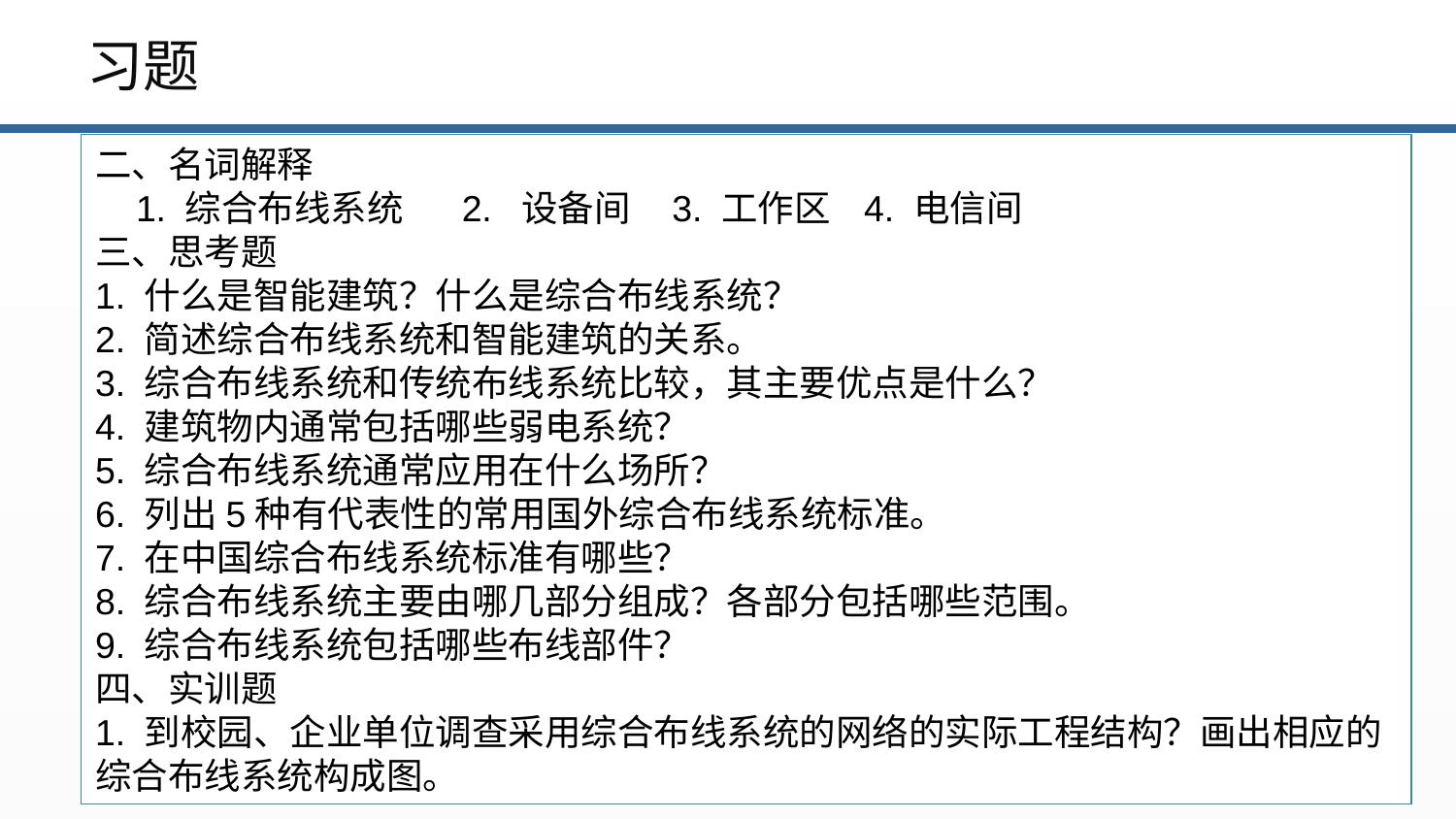

# 习题
二、名词解释
    1. 综合布线系统      2.  设备间    3. 工作区   4. 电信间
三、思考题
1. 什么是智能建筑？什么是综合布线系统？
2. 简述综合布线系统和智能建筑的关系。
3. 综合布线系统和传统布线系统比较，其主要优点是什么？
4. 建筑物内通常包括哪些弱电系统？
5. 综合布线系统通常应用在什么场所？
6. 列出5种有代表性的常用国外综合布线系统标准。
7. 在中国综合布线系统标准有哪些？
8. 综合布线系统主要由哪几部分组成？各部分包括哪些范围。
9. 综合布线系统包括哪些布线部件？
四、实训题
1. 到校园、企业单位调查采用综合布线系统的网络的实际工程结构？画出相应的综合布线系统构成图。